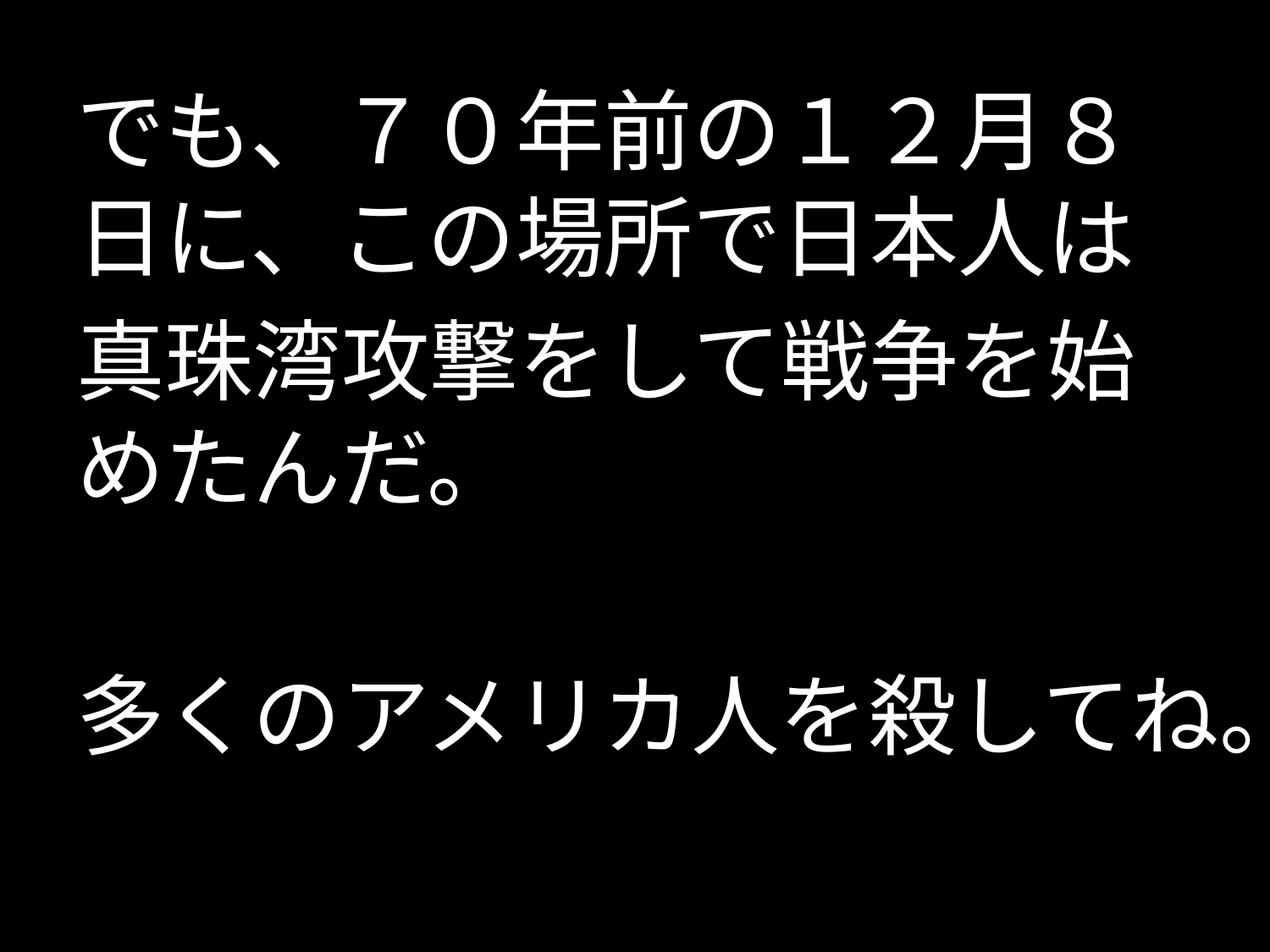

でも、７０年前の１２月８日に、この場所で日本人は
真珠湾攻撃をして戦争を始めたんだ。

多くのアメリカ人を殺してね。